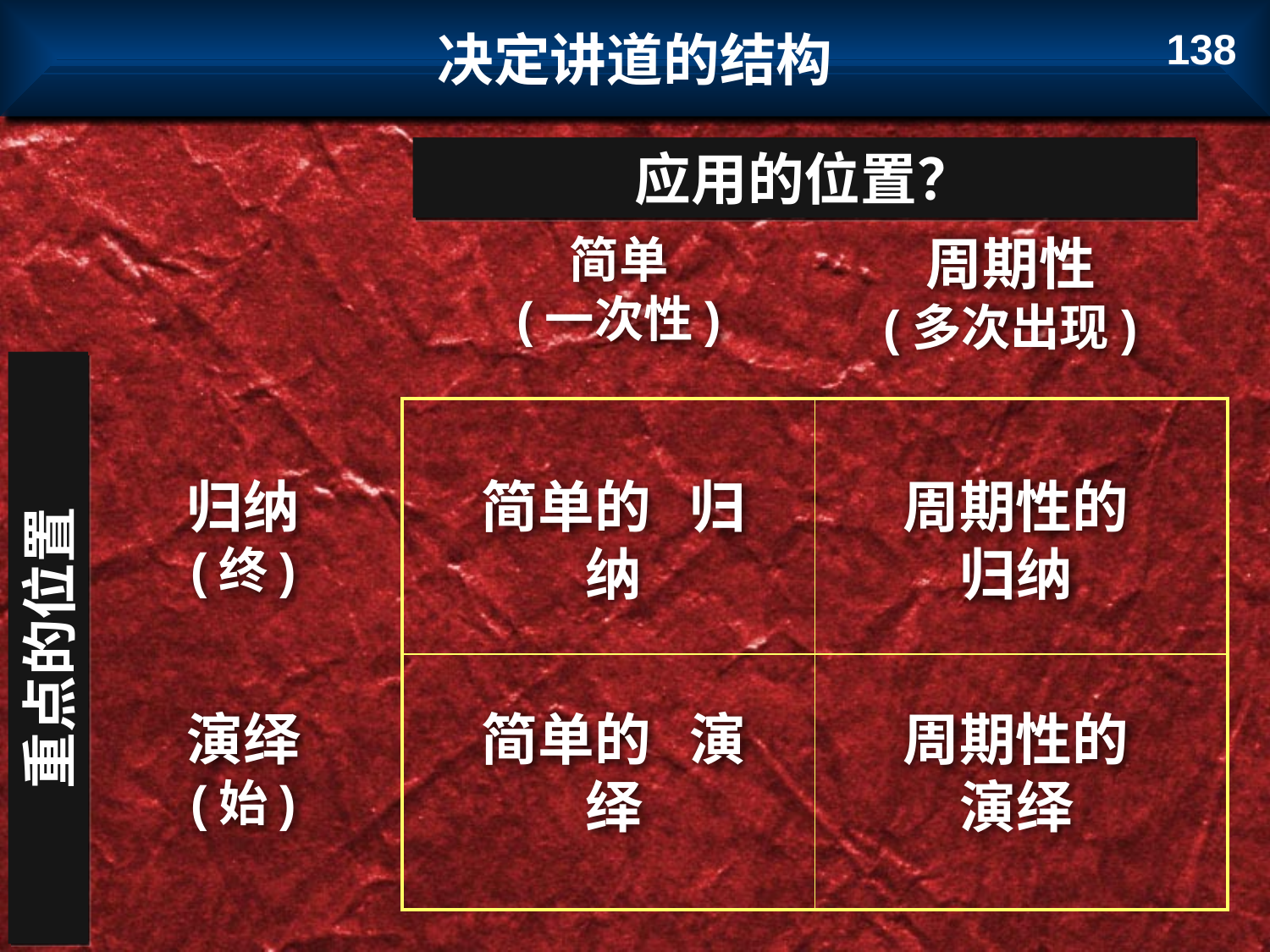

决定讲道的结构
138
应用的位置？
简单
(一次性)
周期性
(多次出现)
|  |  |
| --- | --- |
|  |  |
归纳
(终)
简单的   归纳
周期性的归纳
重点的位置
演绎
(始)
简单的   演绎
周期性的演绎